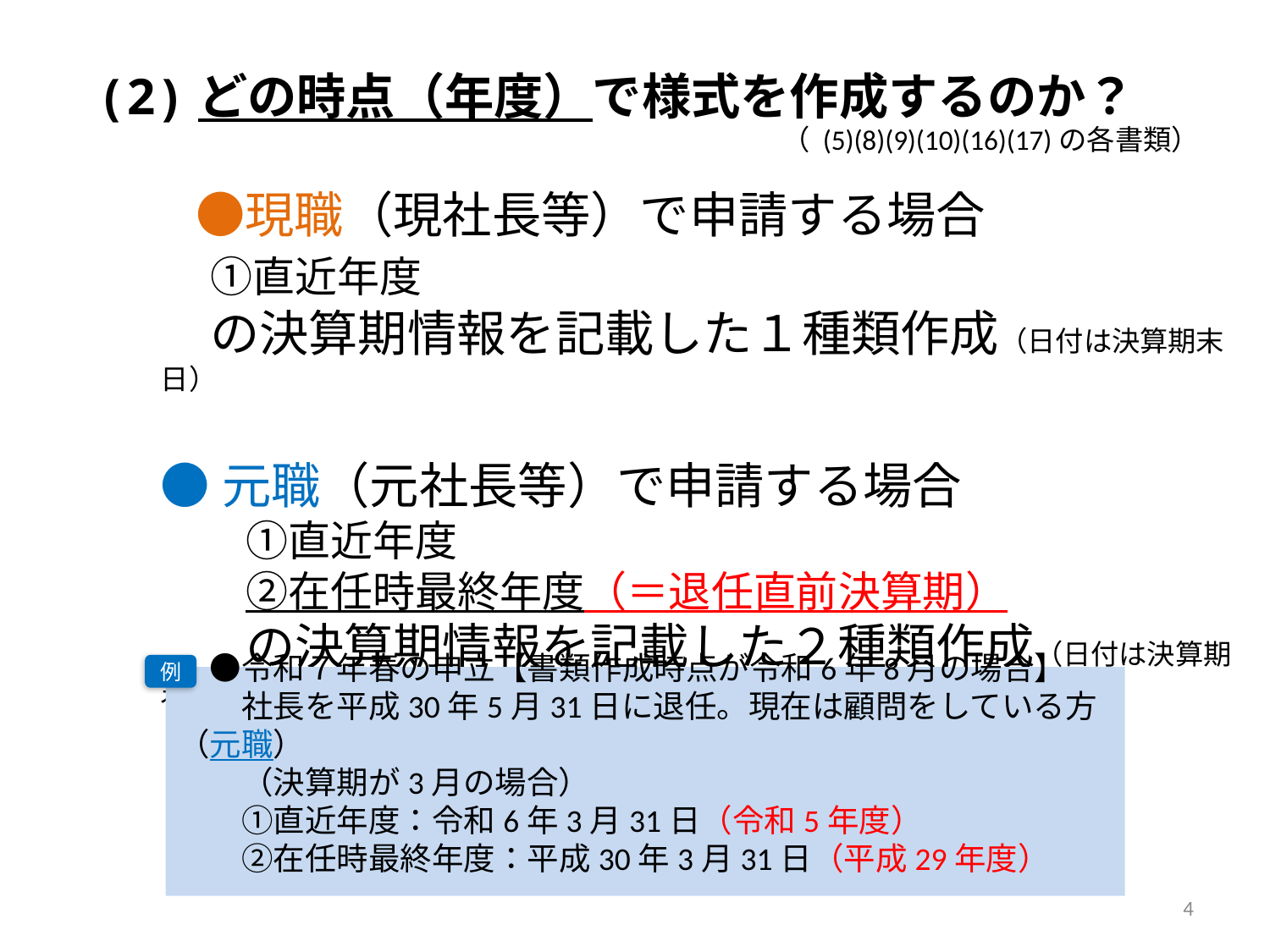

(2)どの時点（年度）で様式を作成するのか？

　　●現職（現社長等）で申請する場合
　①直近年度
　の決算期情報を記載した１種類作成（日付は決算期末日）

●元職（元社長等）で申請する場合
　　①直近年度
　　②在任時最終年度（＝退任直前決算期）
　　の決算期情報を記載した２種類作成（日付は決算期末日）

（ (5)(8)(9)(10)(16)(17)の各書類）
例
　●令和７年春の申立【書類作成時点が令和6年8月の場合】
　　社長を平成30年5月31日に退任。現在は顧問をしている方（元職）
　　（決算期が3月の場合）
　　①直近年度：令和6年3月31日（令和5年度）
　　②在任時最終年度：平成30年3月31日（平成29年度）
4